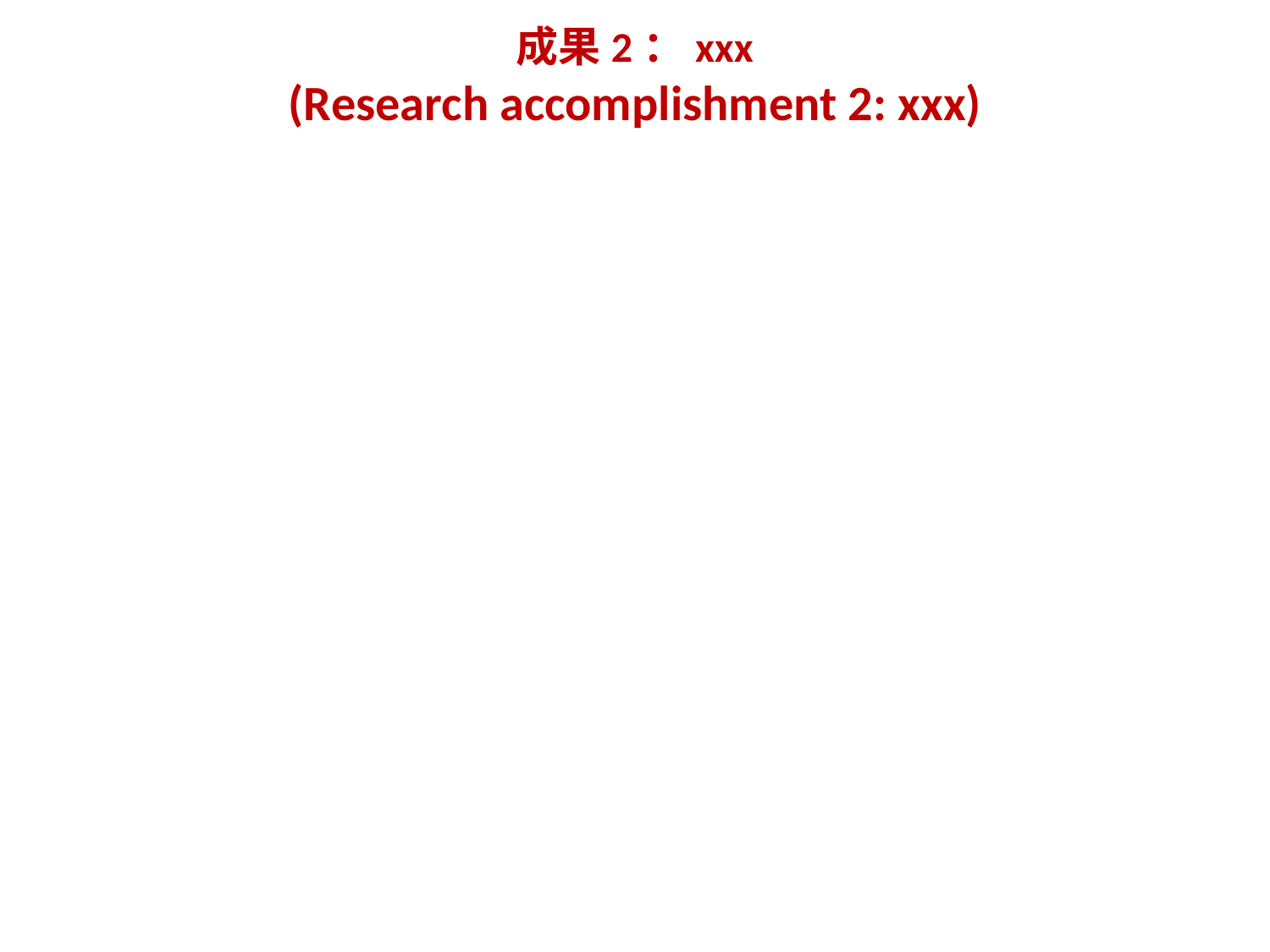

# 成果2：xxx (Research accomplishment 2: xxx)
9